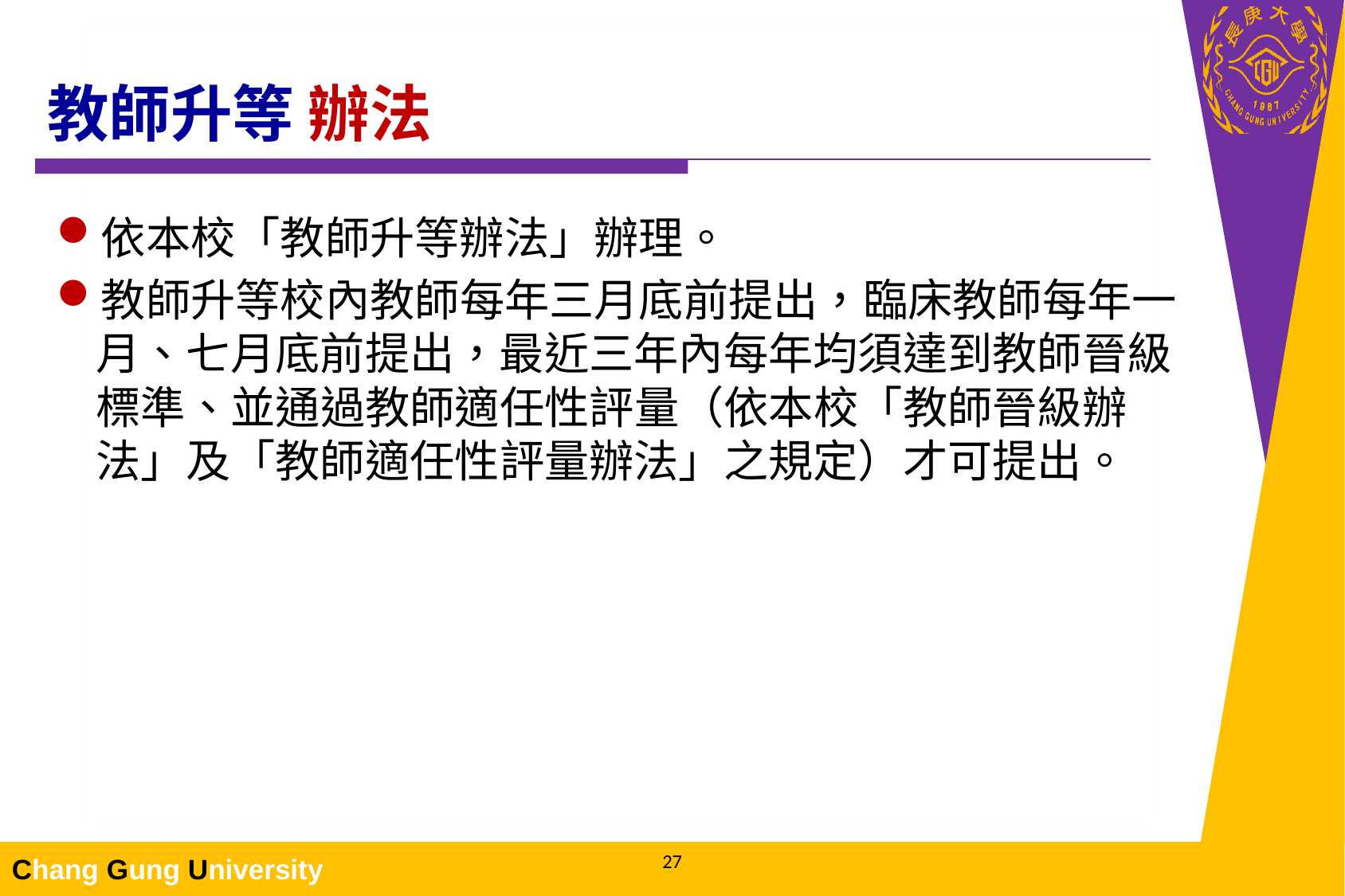

# 教師升等 辦法
依本校「教師升等辦法」辦理。
教師升等校內教師每年三月底前提出，臨床教師每年一月、七月底前提出，最近三年內每年均須達到教師晉級標準、並通過教師適任性評量（依本校「教師晉級辦法」及「教師適任性評量辦法」之規定）才可提出。
27